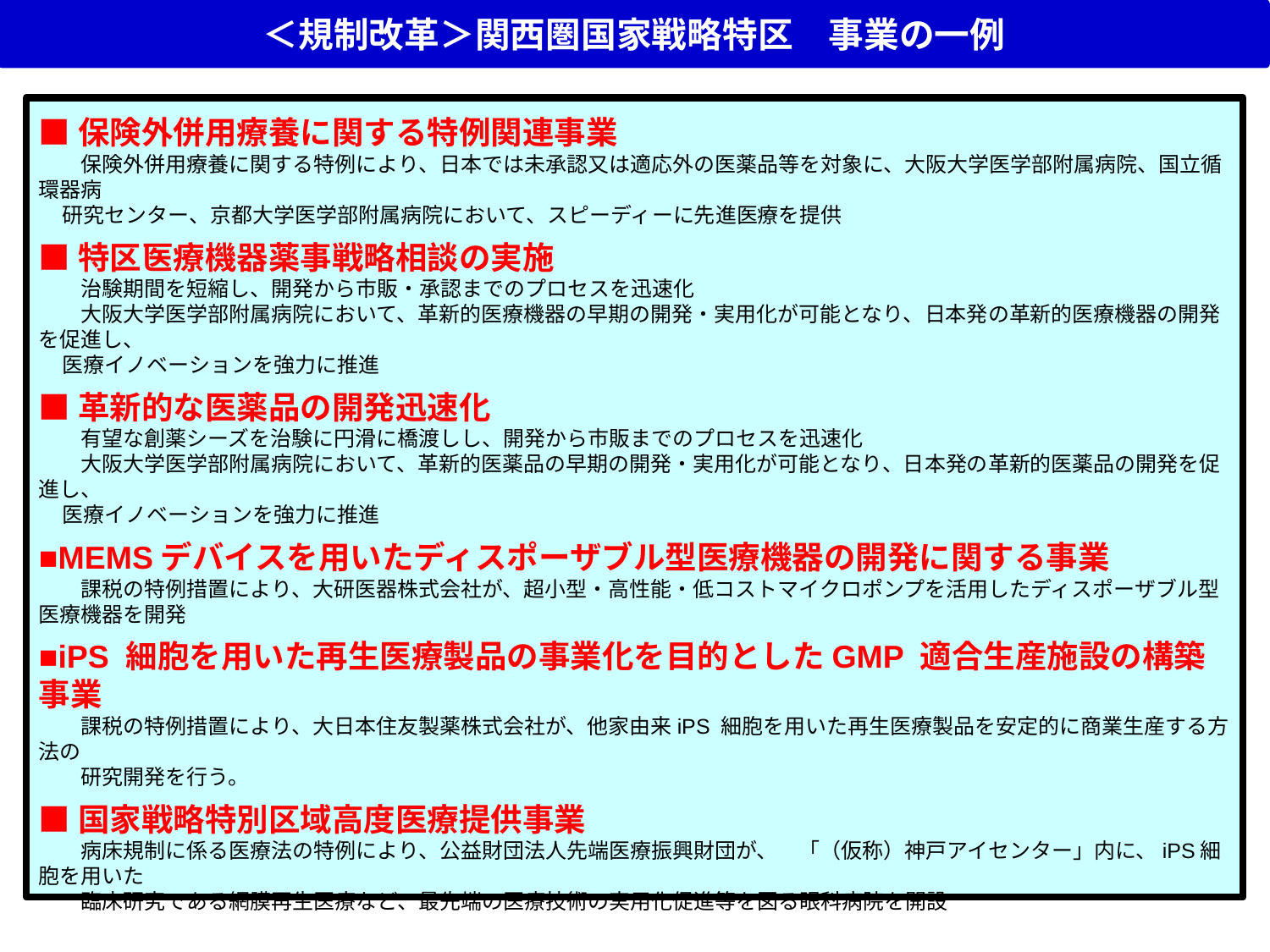

＜規制改革＞関西圏国家戦略特区　事業の一例
■保険外併用療養に関する特例関連事業
　　保険外併用療養に関する特例により、日本では未承認又は適応外の医薬品等を対象に、大阪大学医学部附属病院、国立循環器病
    研究センター、京都大学医学部附属病院において、スピーディーに先進医療を提供
■特区医療機器薬事戦略相談の実施
　　治験期間を短縮し、開発から市販・承認までのプロセスを迅速化
　　大阪大学医学部附属病院において、革新的医療機器の早期の開発・実用化が可能となり、日本発の革新的医療機器の開発を促進し、
    医療イノベーションを強力に推進
■革新的な医薬品の開発迅速化
　　有望な創薬シーズを治験に円滑に橋渡しし、開発から市販までのプロセスを迅速化
　　大阪大学医学部附属病院において、革新的医薬品の早期の開発・実用化が可能となり、日本発の革新的医薬品の開発を促進し、
    医療イノベーションを強力に推進
■MEMSデバイスを用いたディスポーザブル型医療機器の開発に関する事業
　　課税の特例措置により、大研医器株式会社が、超小型・高性能・低コストマイクロポンプを活用したディスポーザブル型医療機器を開発
■iPS 細胞を用いた再生医療製品の事業化を目的としたGMP 適合生産施設の構築事業
　　課税の特例措置により、大日本住友製薬株式会社が、他家由来iPS 細胞を用いた再生医療製品を安定的に商業生産する方法の
　　研究開発を行う。
■国家戦略特別区域高度医療提供事業
　　病床規制に係る医療法の特例により、公益財団法人先端医療振興財団が、　「（仮称）神戸アイセンター」内に、iPS細胞を用いた
　　臨床研究である網膜再生医療など、最先端の医療技術の実用化促進等を図る眼科病院を開設